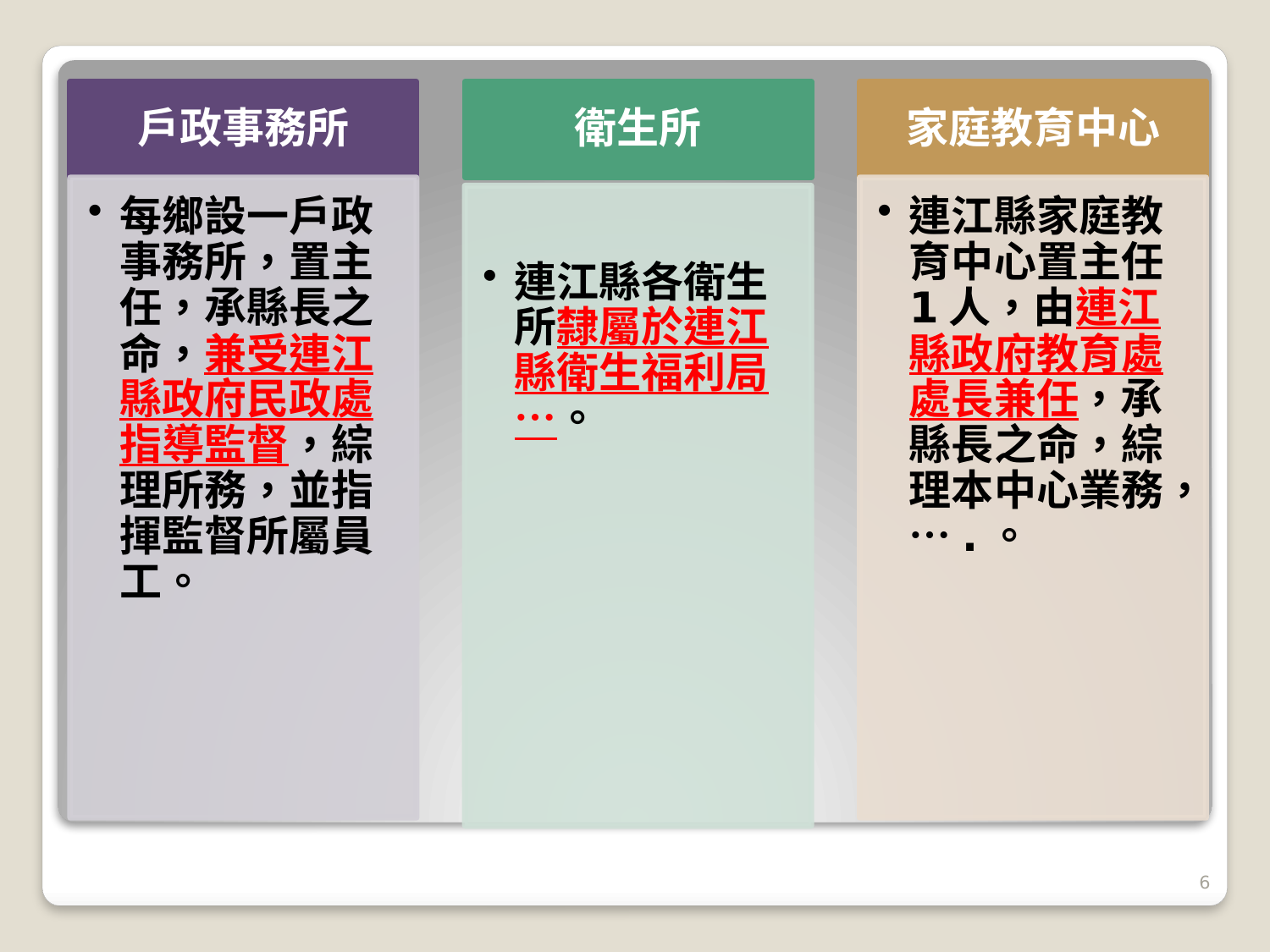

戶政事務所
每鄉設一戶政事務所，置主任，承縣長之命，兼受連江縣政府民政處指導監督，綜理所務，並指揮監督所屬員工。
衛生所

連江縣各衛生所隸屬於連江縣衛生福利局…。
家庭教育中心
連江縣家庭教育中心置主任1人，由連江縣政府教育處處長兼任，承縣長之命，綜理本中心業務，….。
6